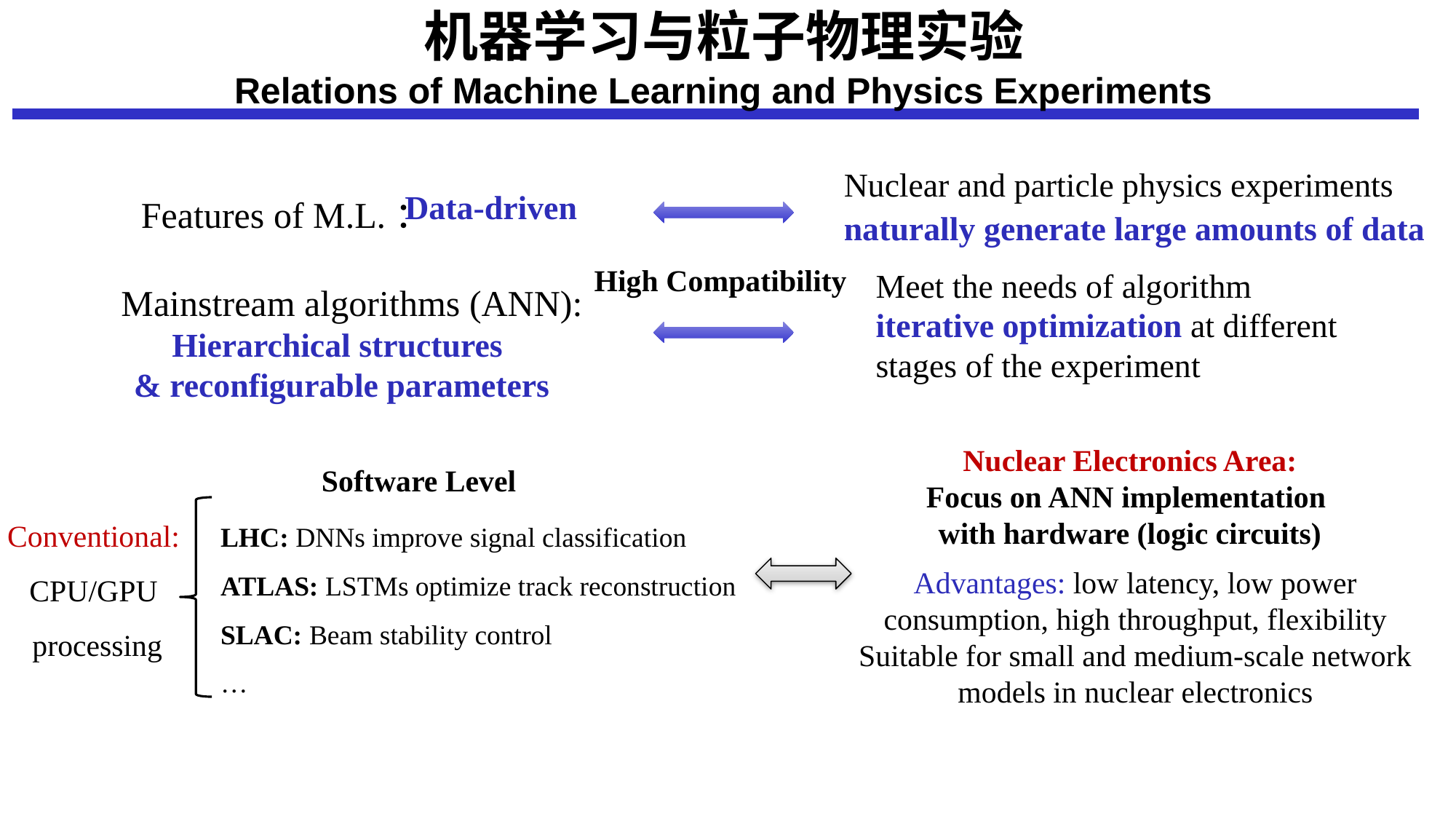

# 机器学习与粒子物理实验 Relations of Machine Learning and Physics Experiments
Nuclear and particle physics experiments
Features of M.L.：
Data-driven

naturally generate large amounts of data

High Compatibility
Mainstream algorithms (ANN):
Meet the needs of algorithm iterative optimization at different stages of the experiment
Hierarchical structures
& reconfigurable parameters

Nuclear Electronics Area:
Focus on ANN implementation
with hardware (logic circuits)
Software Level
Conventional:
CPU/GPU
processing

LHC: DNNs improve signal classification
ATLAS: LSTMs optimize track reconstruction
SLAC: Beam stability control
…

Advantages: low latency, low power consumption, high throughput, flexibility
Suitable for small and medium-scale network models in nuclear electronics
5